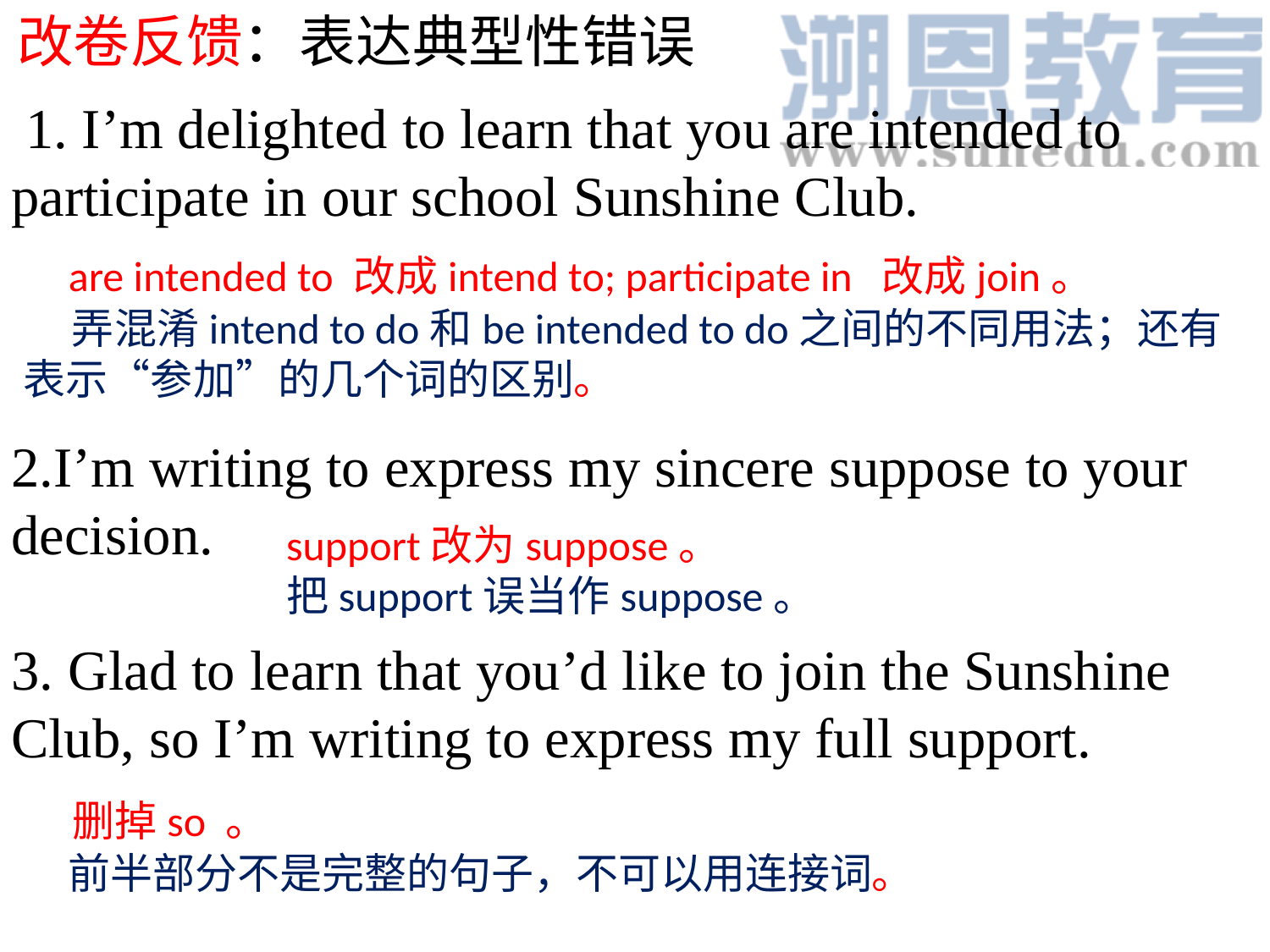

改卷反馈：表达典型性错误

 1. I’m delighted to learn that you are intended to participate in our school Sunshine Club.

2.I’m writing to express my sincere suppose to your decision.

3. Glad to learn that you’d like to join the Sunshine Club, so I’m writing to express my full support.
    are intended to 改成intend to; participate in  改成join。
    弄混淆intend to do和be intended to do之间的不同用法；还有表示“参加”的几个词的区别。
support改为suppose。
把support误当作suppose。

  删掉so 。
  前半部分不是完整的句子，不可以用连接词。